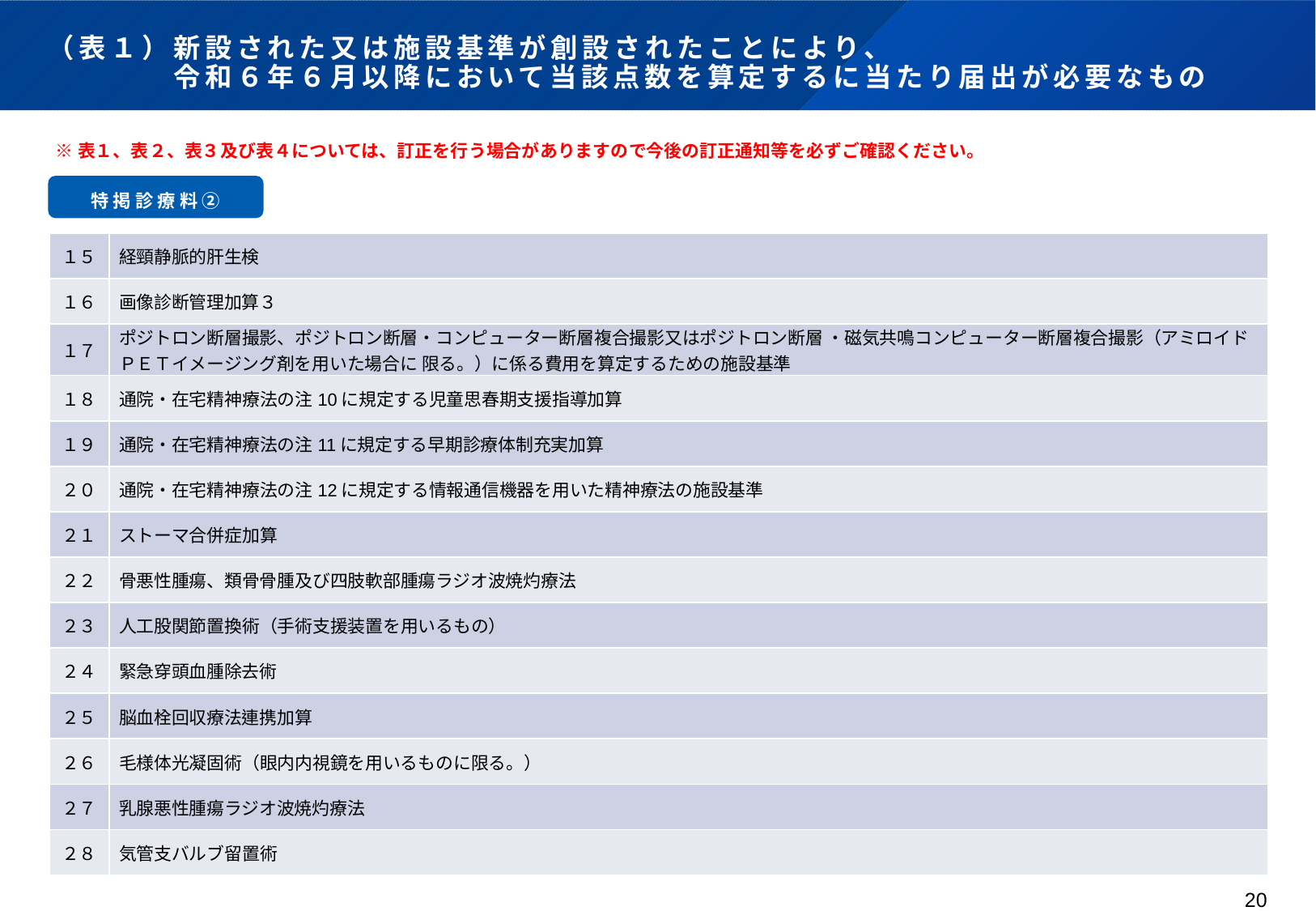

# （表１）新設された又は施設基準が創設されたことにより、 　　　　令和６年６月以降において当該点数を算定するに当たり届出が必要なもの
※表１、表２、表３及び表４については、訂正を行う場合がありますので今後の訂正通知等を必ずご確認ください。
特掲診療料②
| １５ | 経頸静脈的肝生検 |
| --- | --- |
| １６ | 画像診断管理加算３ |
| １７ | ポジトロン断層撮影、ポジトロン断層・コンピューター断層複合撮影又はポジトロン断層 ・磁気共鳴コンピューター断層複合撮影（アミロイドＰＥＴイメージング剤を用いた場合に 限る。）に係る費用を算定するための施設基準 |
| １８ | 通院・在宅精神療法の注10に規定する児童思春期支援指導加算 |
| １９ | 通院・在宅精神療法の注11に規定する早期診療体制充実加算 |
| ２０ | 通院・在宅精神療法の注12に規定する情報通信機器を用いた精神療法の施設基準 |
| ２１ | ストーマ合併症加算 |
| ２２ | 骨悪性腫瘍、類骨骨腫及び四肢軟部腫瘍ラジオ波焼灼療法 |
| ２３ | 人工股関節置換術（手術支援装置を用いるもの） |
| ２４ | 緊急穿頭血腫除去術 |
| ２５ | 脳血栓回収療法連携加算 |
| ２６ | 毛様体光凝固術（眼内内視鏡を用いるものに限る。） |
| ２７ | 乳腺悪性腫瘍ラジオ波焼灼療法 |
| ２８ | 気管支バルブ留置術 |
20